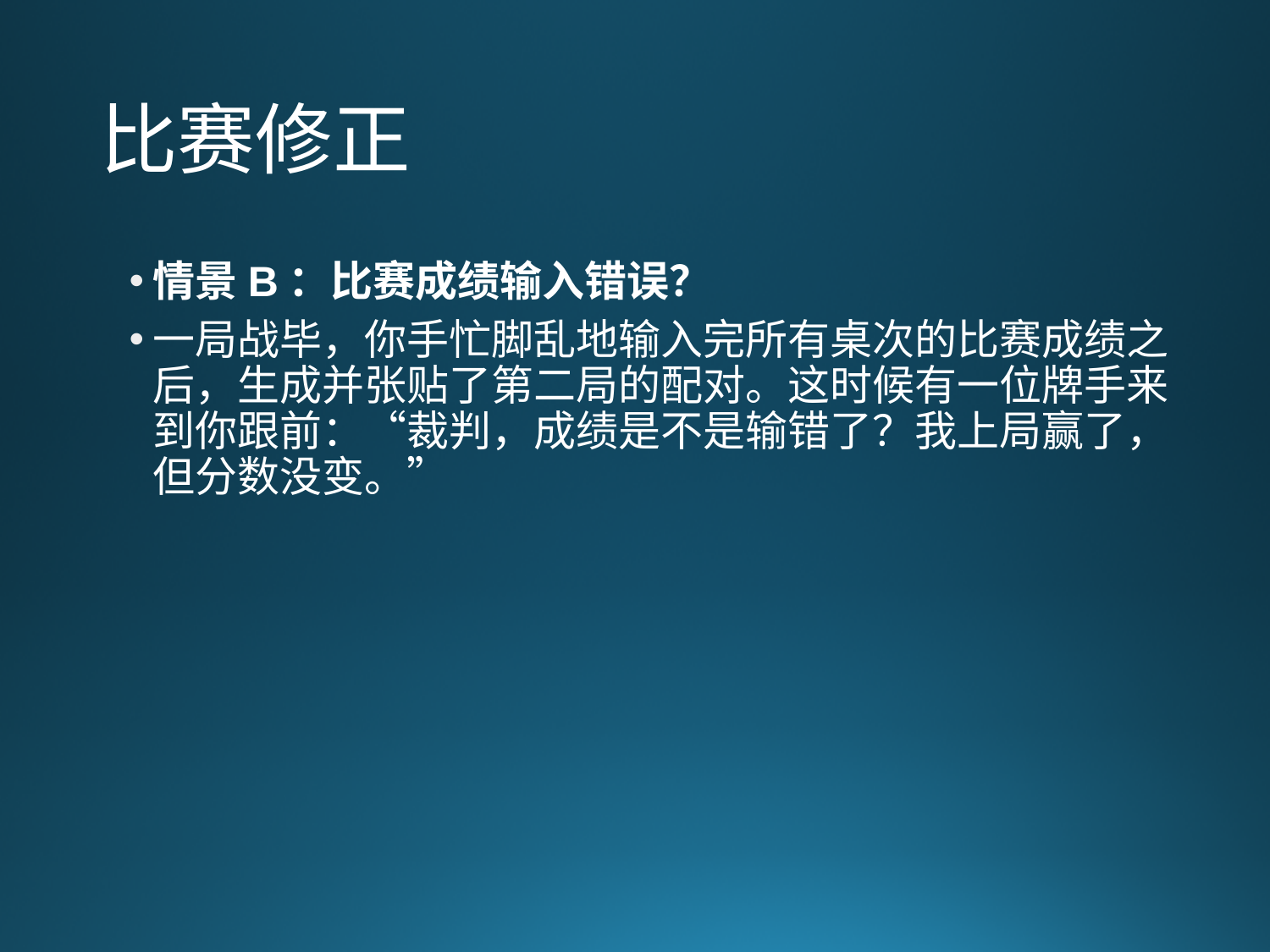

# 比赛修正
情景B：比赛成绩输入错误？
一局战毕，你手忙脚乱地输入完所有桌次的比赛成绩之后，生成并张贴了第二局的配对。这时候有一位牌手来到你跟前：“裁判，成绩是不是输错了？我上局赢了，但分数没变。”